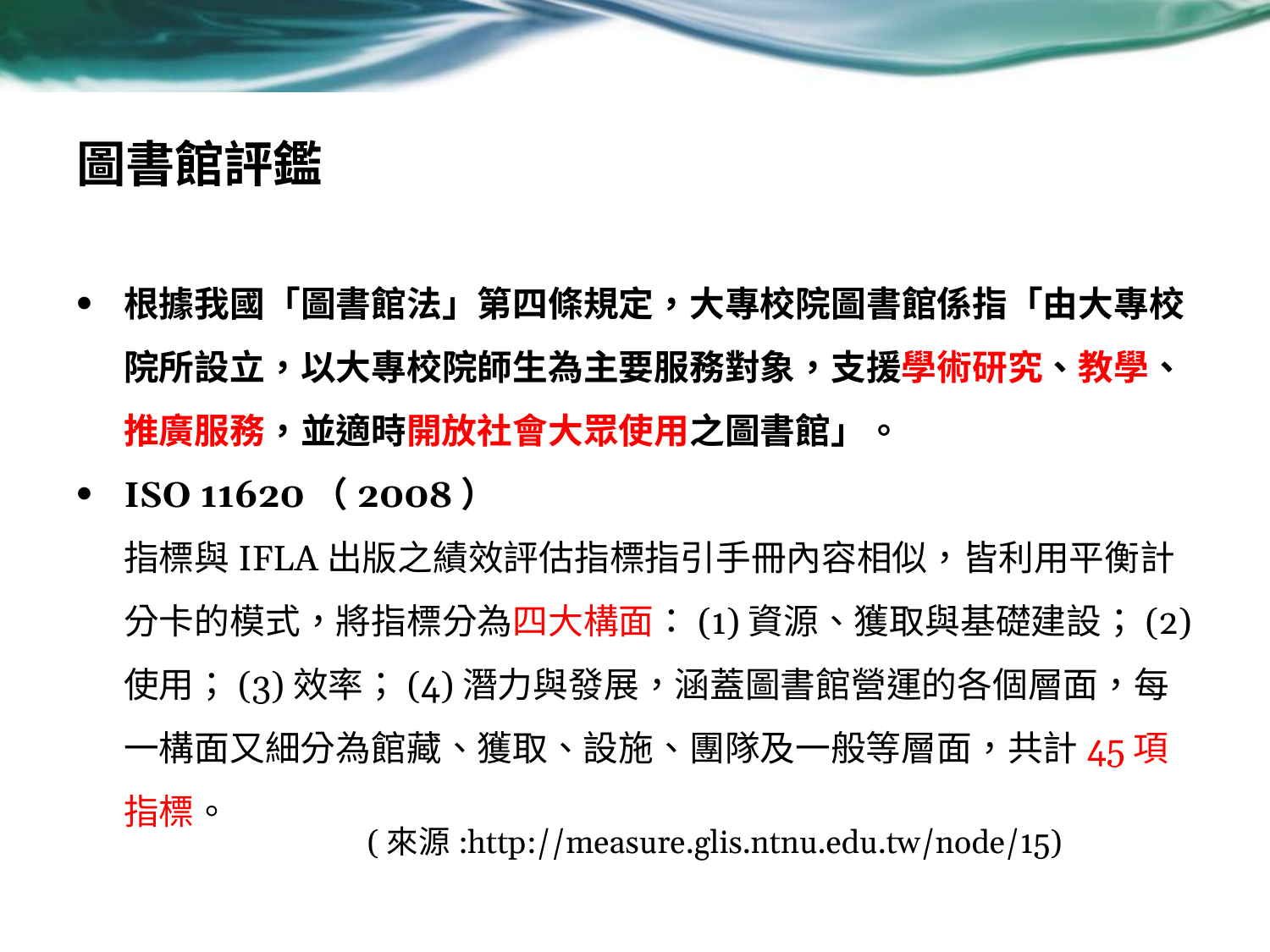

# 圖書館評鑑
根據我國「圖書館法」第四條規定，大專校院圖書館係指「由大專校院所設立，以大專校院師生為主要服務對象，支援學術研究、教學、推廣服務，並適時開放社會大眾使用之圖書館」。
ISO 11620（2008）
指標與IFLA出版之績效評估指標指引手冊內容相似，皆利用平衡計分卡的模式，將指標分為四大構面：(1)資源、獲取與基礎建設；(2)使用；(3)效率；(4)潛力與發展，涵蓋圖書館營運的各個層面，每一構面又細分為館藏、獲取、設施、團隊及一般等層面，共計45項指標。

(來源:http://measure.glis.ntnu.edu.tw/node/15)